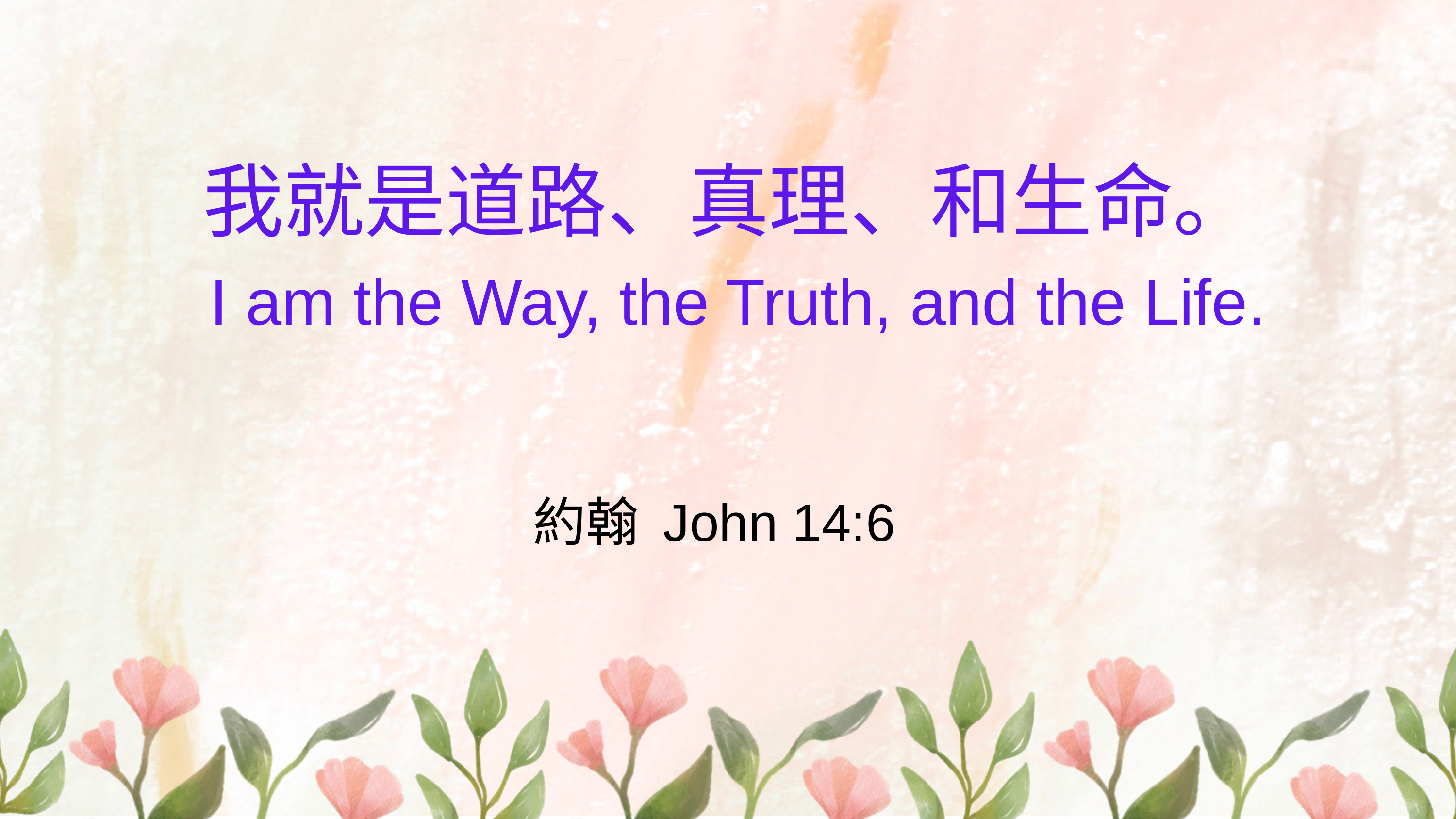

我就是道路、真理、和生命。
I am the Way, the Truth, and the Life.
約翰 John 14:6